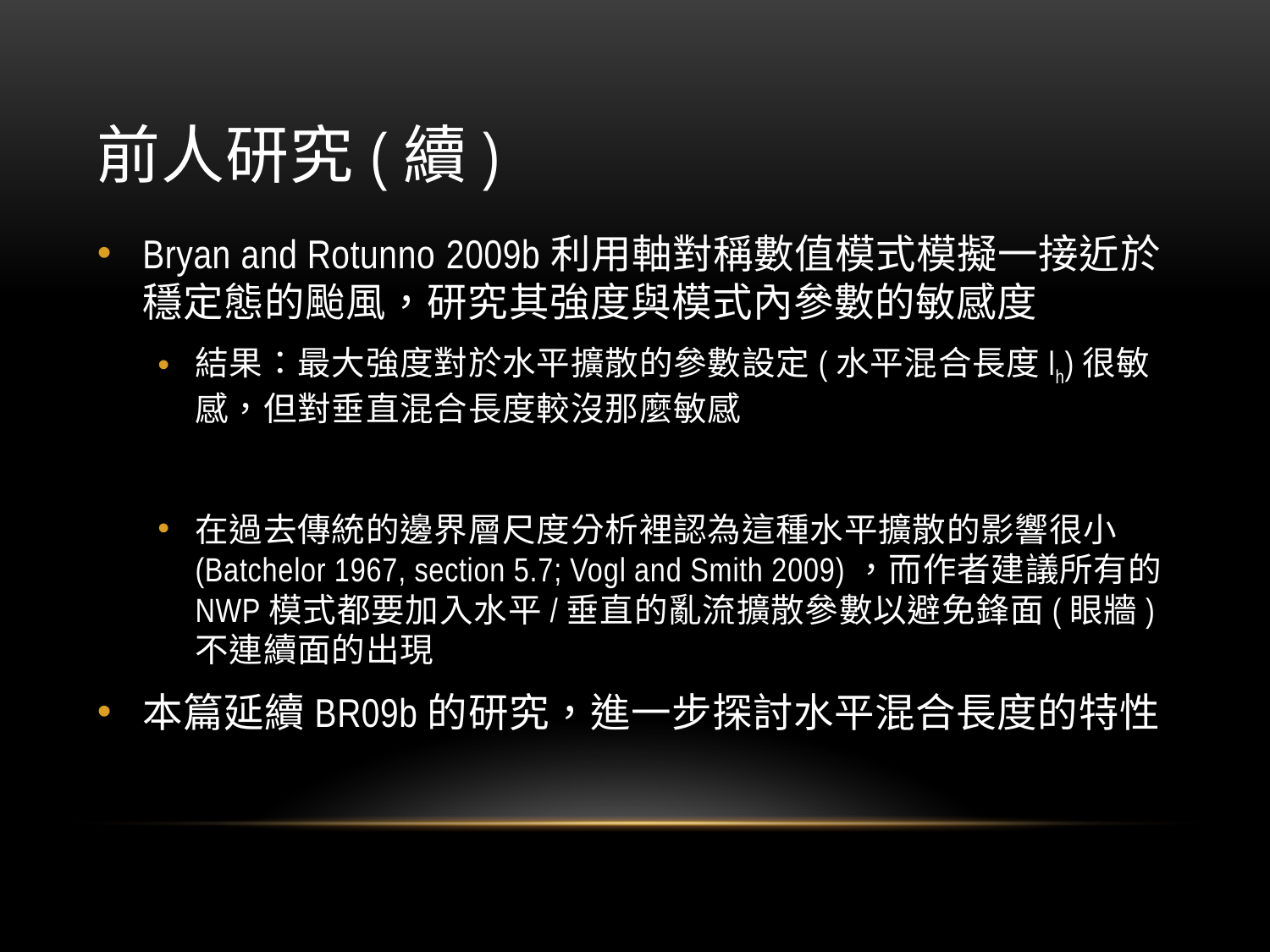

# 前人研究(續)
Bryan and Rotunno 2009b利用軸對稱數值模式模擬一接近於穩定態的颱風，研究其強度與模式內參數的敏感度
結果：最大強度對於水平擴散的參數設定(水平混合長度lh)很敏感，但對垂直混合長度較沒那麼敏感

在過去傳統的邊界層尺度分析裡認為這種水平擴散的影響很小(Batchelor 1967, section 5.7; Vogl and Smith 2009)，而作者建議所有的NWP模式都要加入水平/垂直的亂流擴散參數以避免鋒面(眼牆)不連續面的出現
本篇延續BR09b的研究，進一步探討水平混合長度的特性